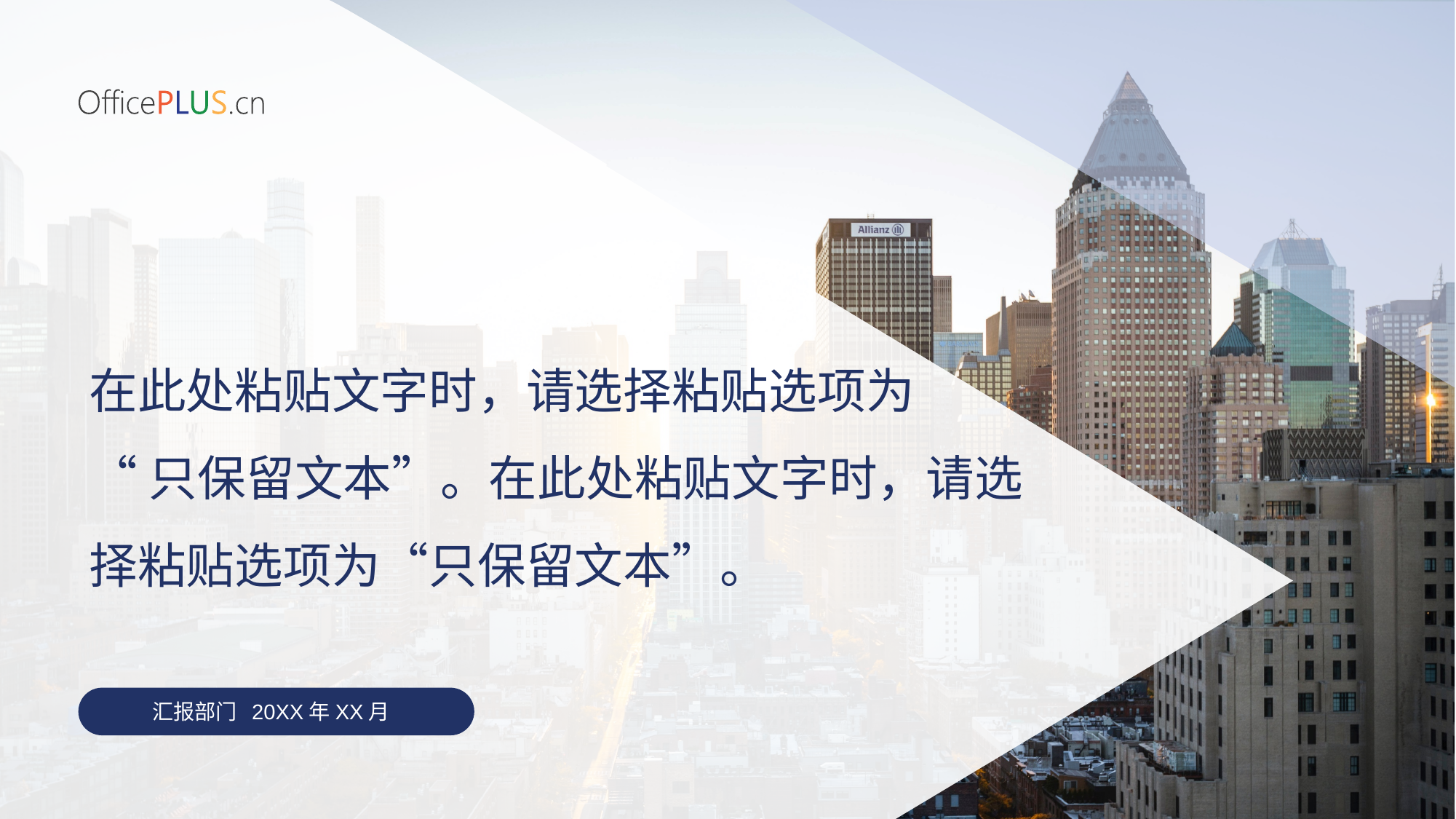

在此处粘贴文字时，请选择粘贴选项为
“只保留文本”。在此处粘贴文字时，请选
择粘贴选项为“只保留文本”。

汇报部门  20XX年XX月